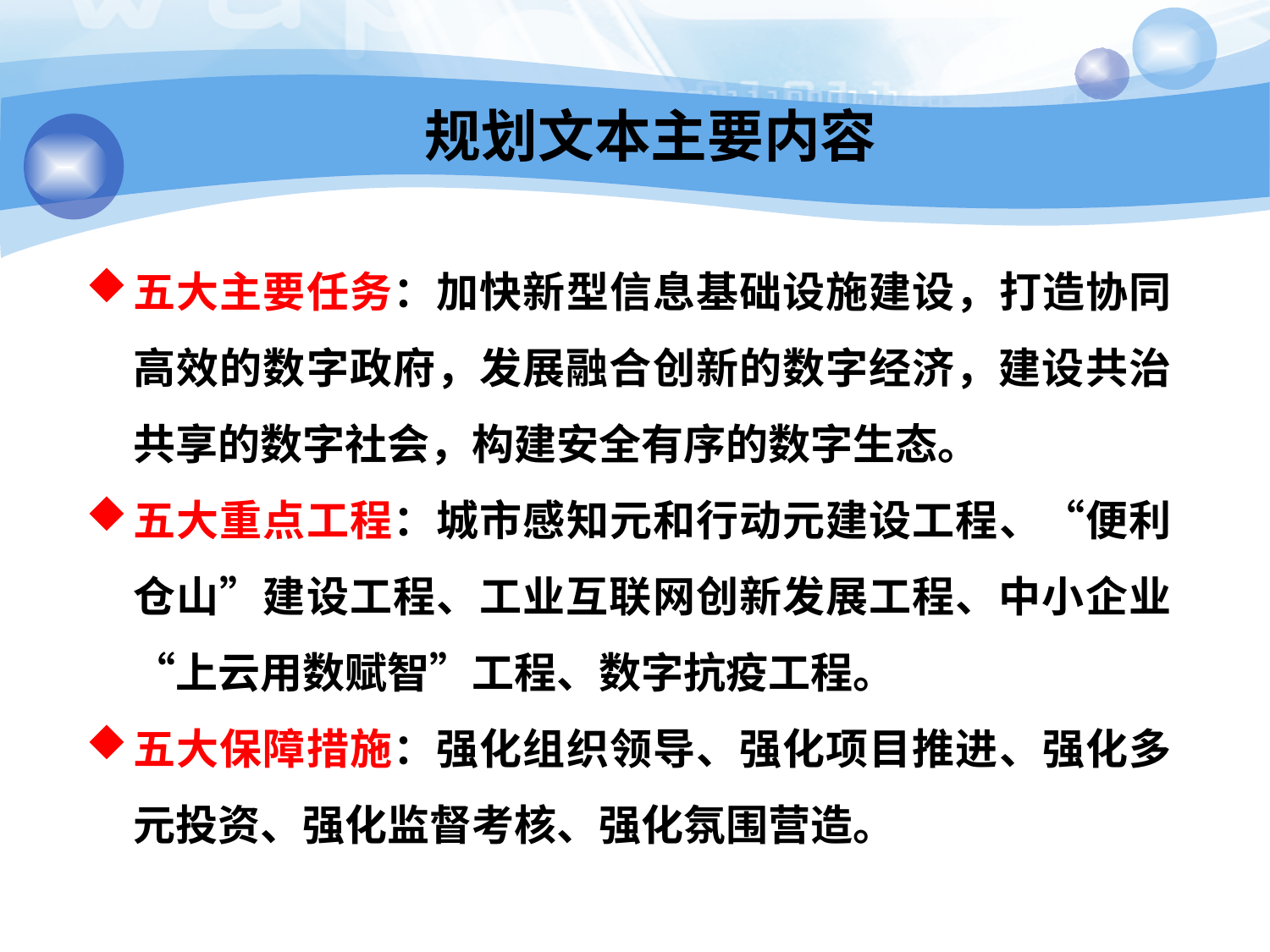

# 规划文本主要内容
五大主要任务：加快新型信息基础设施建设，打造协同高效的数字政府，发展融合创新的数字经济，建设共治共享的数字社会，构建安全有序的数字生态。
五大重点工程：城市感知元和行动元建设工程、“便利仓山”建设工程、工业互联网创新发展工程、中小企业“上云用数赋智”工程、数字抗疫工程。
五大保障措施：强化组织领导、强化项目推进、强化多元投资、强化监督考核、强化氛围营造。